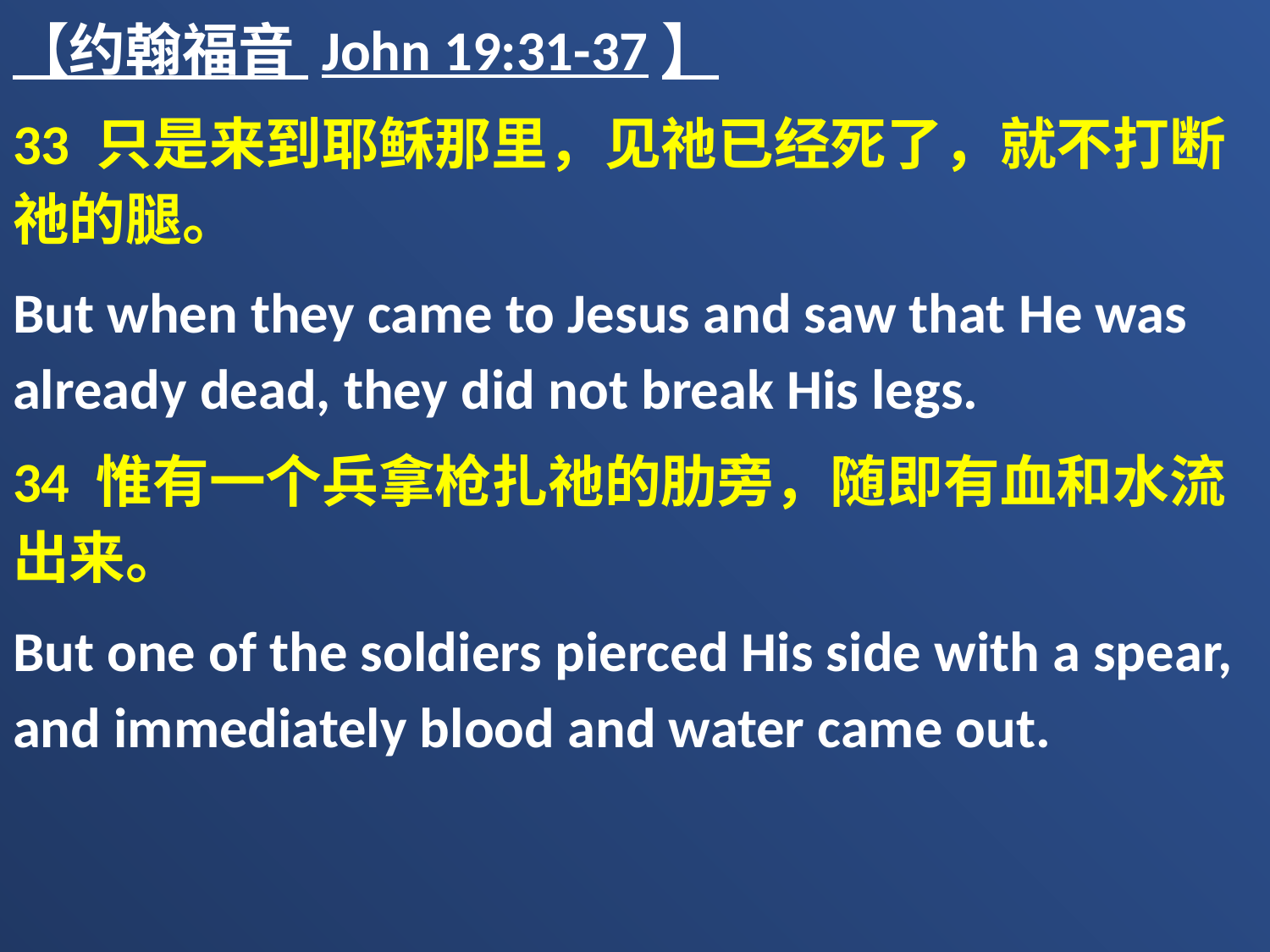

【约翰福音 John 19:31-37】
33 只是来到耶稣那里，见祂已经死了，就不打断祂的腿。
But when they came to Jesus and saw that He was already dead, they did not break His legs.
34 惟有一个兵拿枪扎祂的肋旁，随即有血和水流出来。
But one of the soldiers pierced His side with a spear, and immediately blood and water came out.